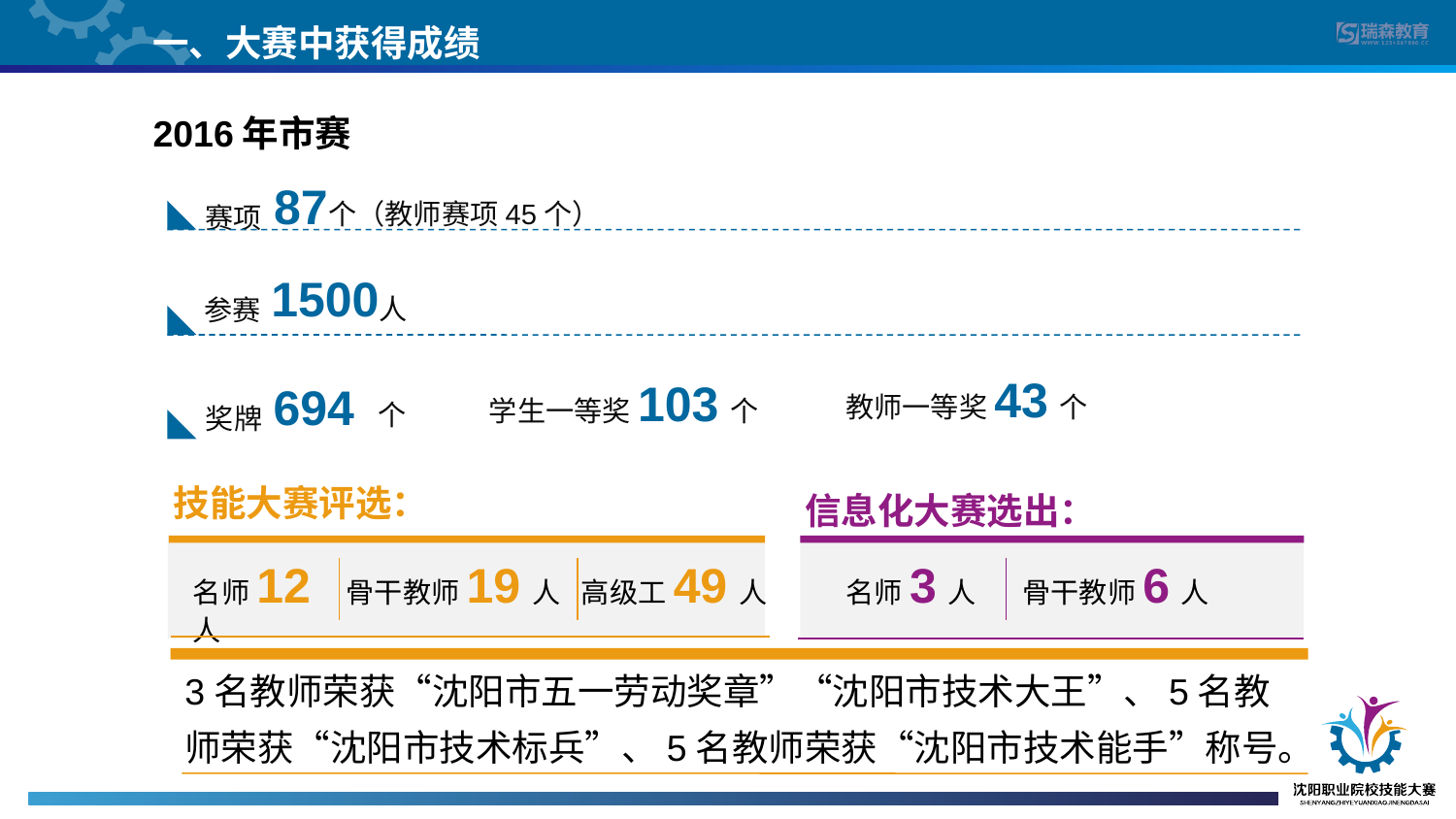

一、大赛中获得成绩
2016年市赛
大一、大赛中（（获得成绩
赛中获得成绩
个（教师赛项45个）
87
赛项

1500
人
参赛

教师一等奖43个
个
学生一等奖103个
694
奖牌

技能大赛评选：
信息化大赛选出：

名师12人
骨干教师19人
高级工49人
名师3人
骨干教师6人
3名教师荣获“沈阳市五一劳动奖章”“沈阳市技术大王”、5名教师荣获“沈阳市技术标兵”、5名教师荣获“沈阳市技术能手”称号。